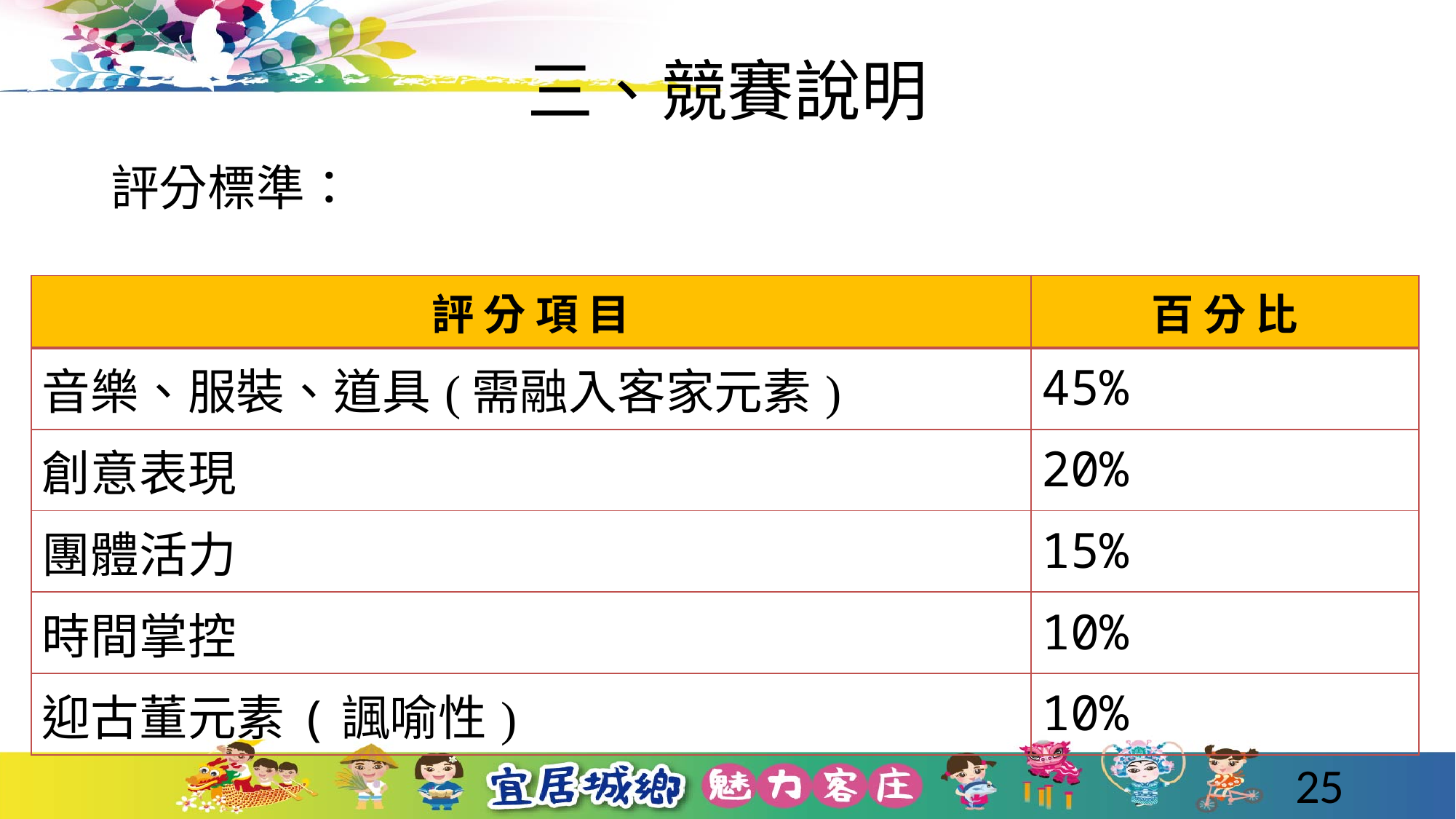

# 三、競賽說明
評分標準：

| 評 分 項 目 | 百 分 比 |
| --- | --- |
| 音樂、服裝、道具(需融入客家元素) | 45% |
| 創意表現 | 20% |
| 團體活力 | 15% |
| 時間掌控 | 10% |
| 迎古董元素(諷喻性) | 10% |
25